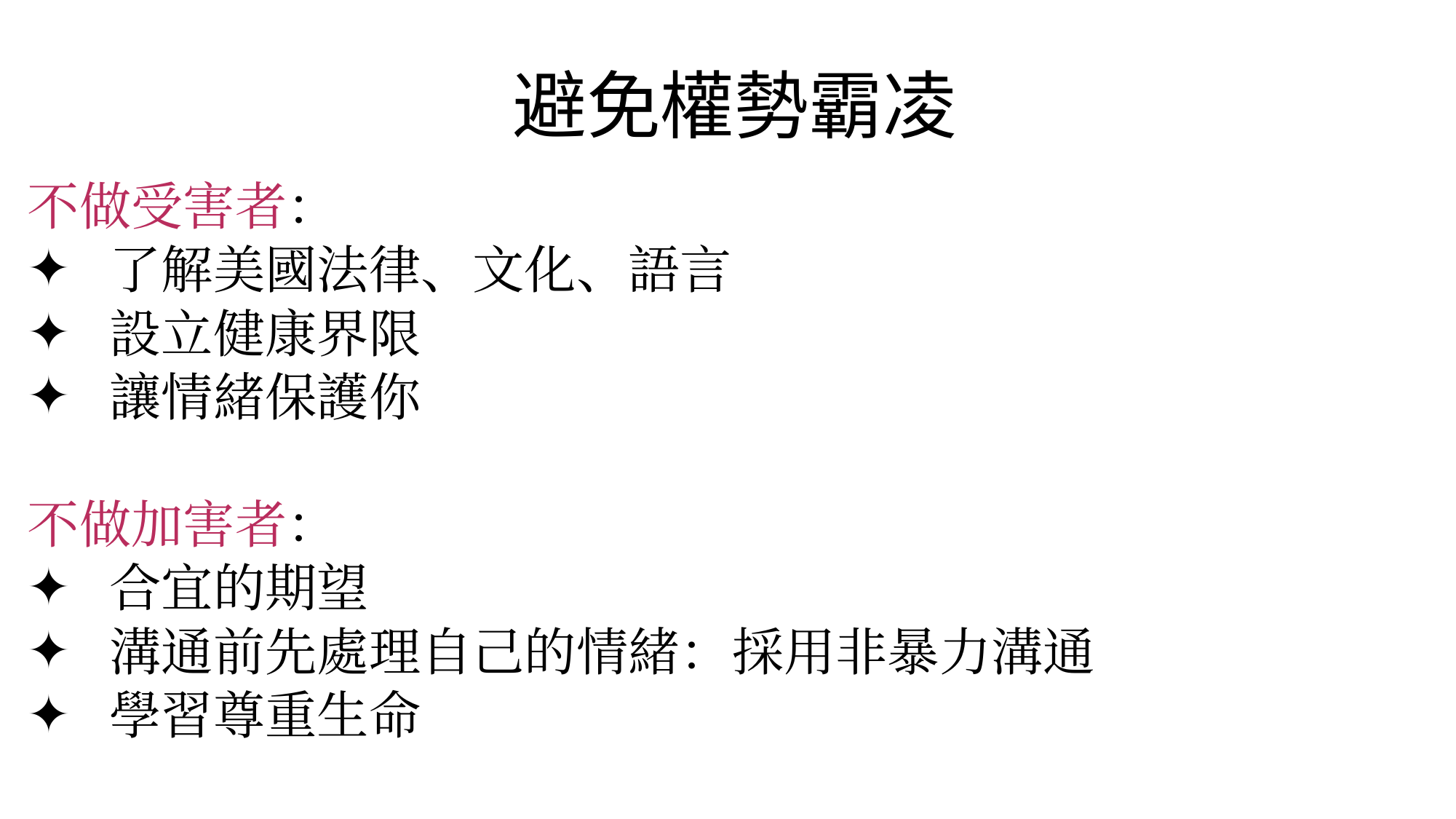

避免權勢霸凌
不做受害者：
了解美國法律、文化、語言
設立健康界限
讓情緒保護你

不做加害者：
合宜的期望
溝通前先處理自己的情緒：採用非暴力溝通
學習尊重生命